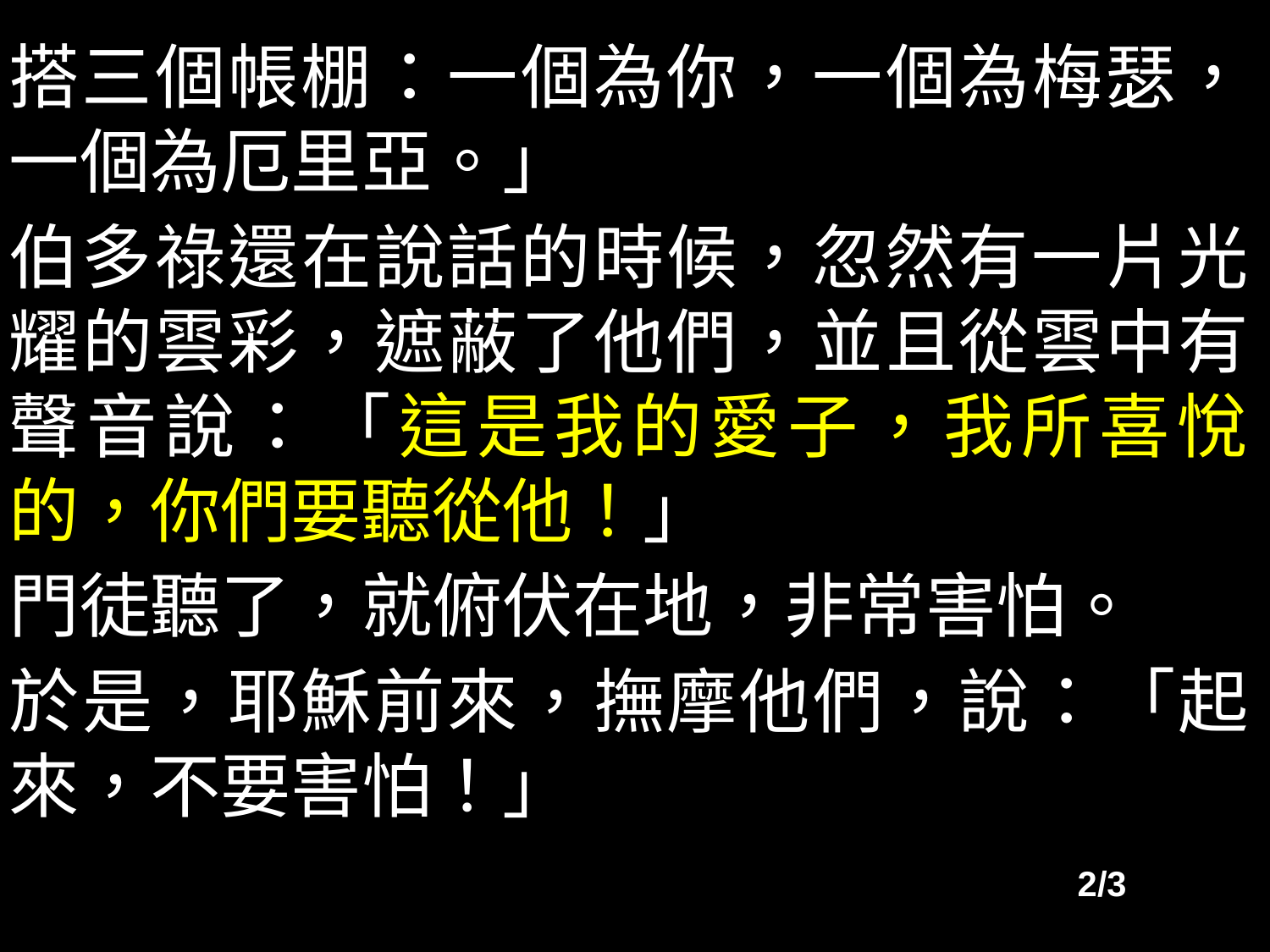

搭三個帳棚：一個為你，一個為梅瑟，一個為厄里亞。」
伯多祿還在說話的時候，忽然有一片光耀的雲彩，遮蔽了他們，並且從雲中有聲音說：「這是我的愛子，我所喜悅的，你們要聽從他！」
門徒聽了，就俯伏在地，非常害怕。
於是，耶穌前來，撫摩他們，說：「起來，不要害怕！」
2/3